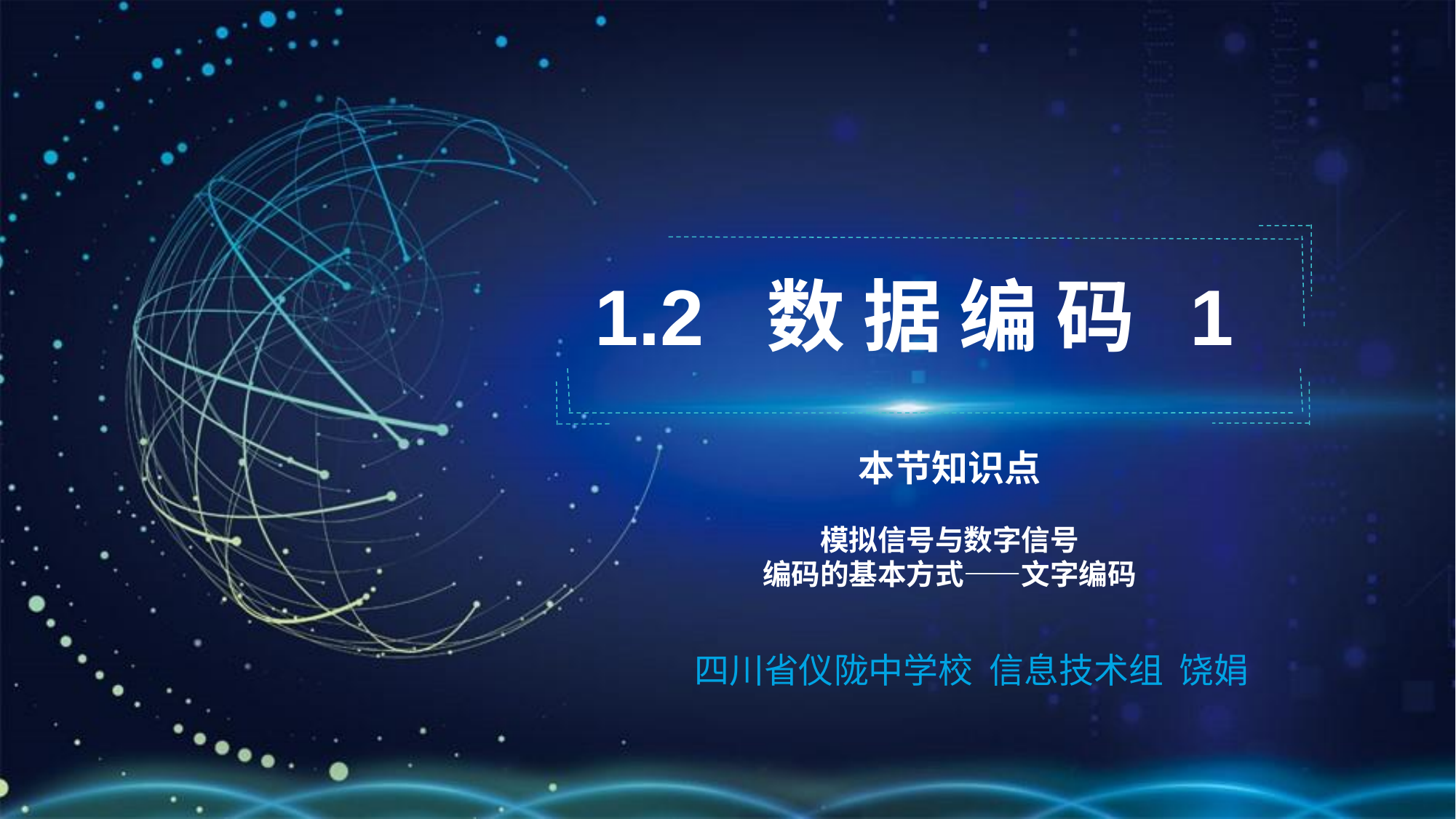

1.2  数 据 编 码  1
本节知识点

模拟信号与数字信号
编码的基本方式——文字编码
四川省仪陇中学校  信息技术组  饶娟